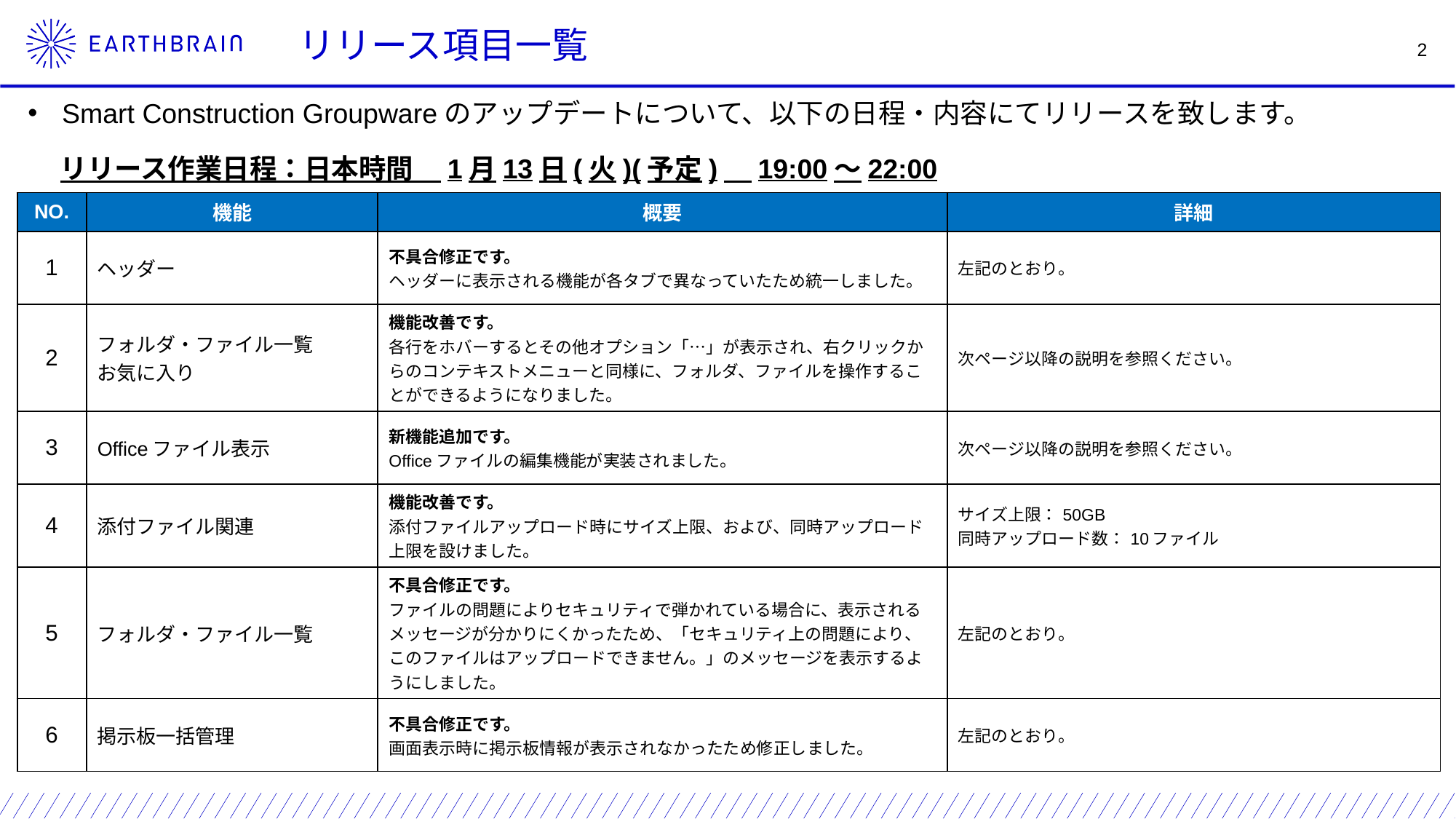

リリース項目一覧
Smart Construction Groupwareのアップデートについて、以下の日程・内容にてリリースを致します。
リリース作業日程：日本時間　1月13日(火)(予定)　19:00～22:00
| NO. | 機能 | 概要 | 詳細 |
| --- | --- | --- | --- |
| 1 | ヘッダー | 不具合修正です。 ヘッダーに表示される機能が各タブで異なっていたため統一しました。 | 左記のとおり。 |
| 2 | フォルダ・ファイル一覧 お気に入り | 機能改善です。 各行をホバーするとその他オプション「…」が表示され、右クリックからのコンテキストメニューと同様に、フォルダ、ファイルを操作することができるようになりました。 | 次ページ以降の説明を参照ください。 |
| 3 | Officeファイル表示 | 新機能追加です。 Officeファイルの編集機能が実装されました。 | 次ページ以降の説明を参照ください。 |
| 4 | 添付ファイル関連 | 機能改善です。 添付ファイルアップロード時にサイズ上限、および、同時アップロード上限を設けました。 | サイズ上限：50GB 同時アップロード数：10ファイル |
| 5 | フォルダ・ファイル一覧 | 不具合修正です。 ファイルの問題によりセキュリティで弾かれている場合に、表示されるメッセージが分かりにくかったため、「セキュリティ上の問題により、このファイルはアップロードできません。」のメッセージを表示するようにしました。 | 左記のとおり。 |
| 6 | 掲示板一括管理 | 不具合修正です。 画面表示時に掲示板情報が表示されなかったため修正しました。 | 左記のとおり。 |